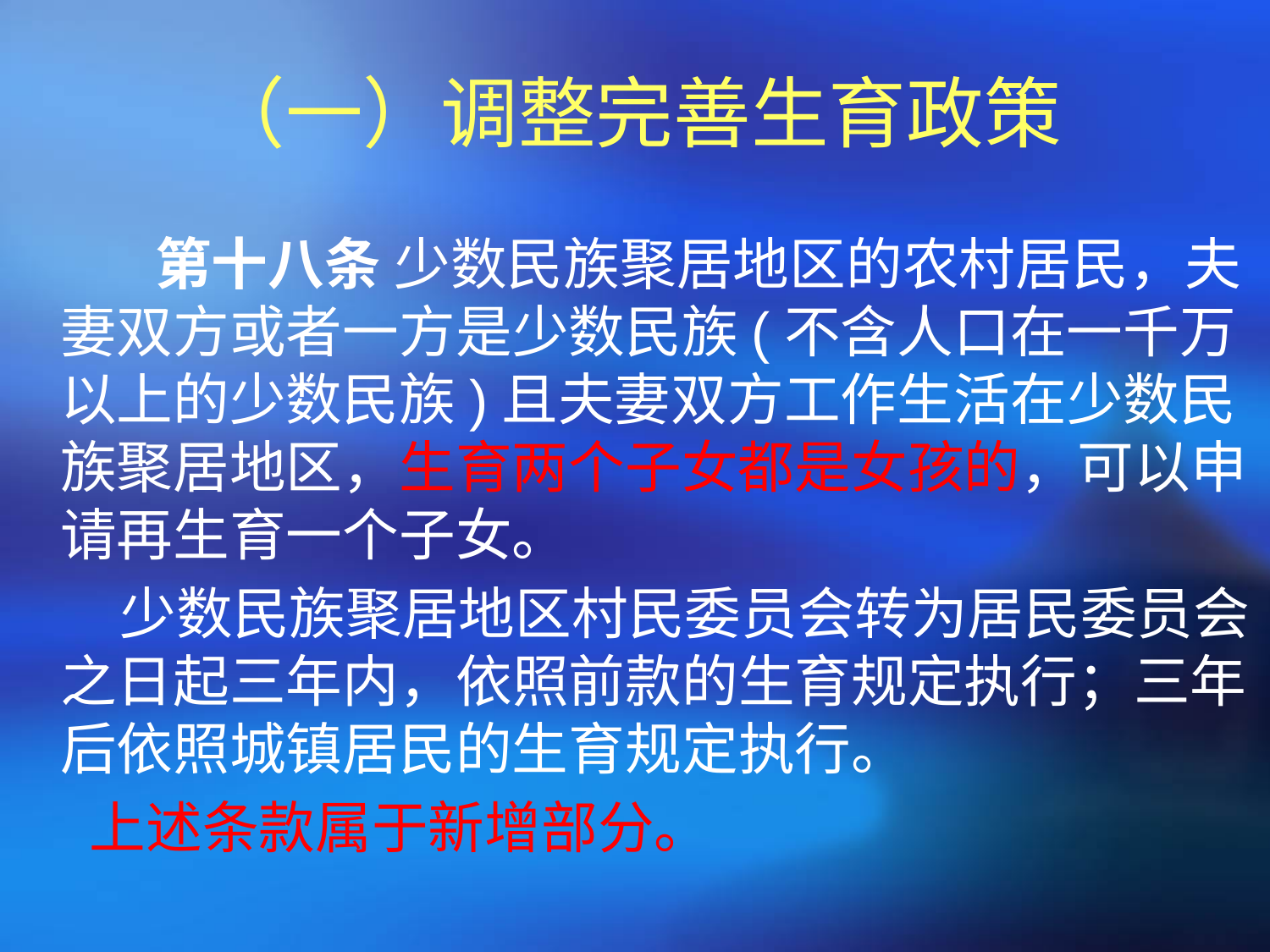

# （一）调整完善生育政策
          第十八条 少数民族聚居地区的农村居民，夫妻双方或者一方是少数民族(不含人口在一千万以上的少数民族)且夫妻双方工作生活在少数民族聚居地区，生育两个子女都是女孩的，可以申请再生育一个子女。
　    少数民族聚居地区村民委员会转为居民委员会之日起三年内，依照前款的生育规定执行；三年后依照城镇居民的生育规定执行。
     上述条款属于新增部分。